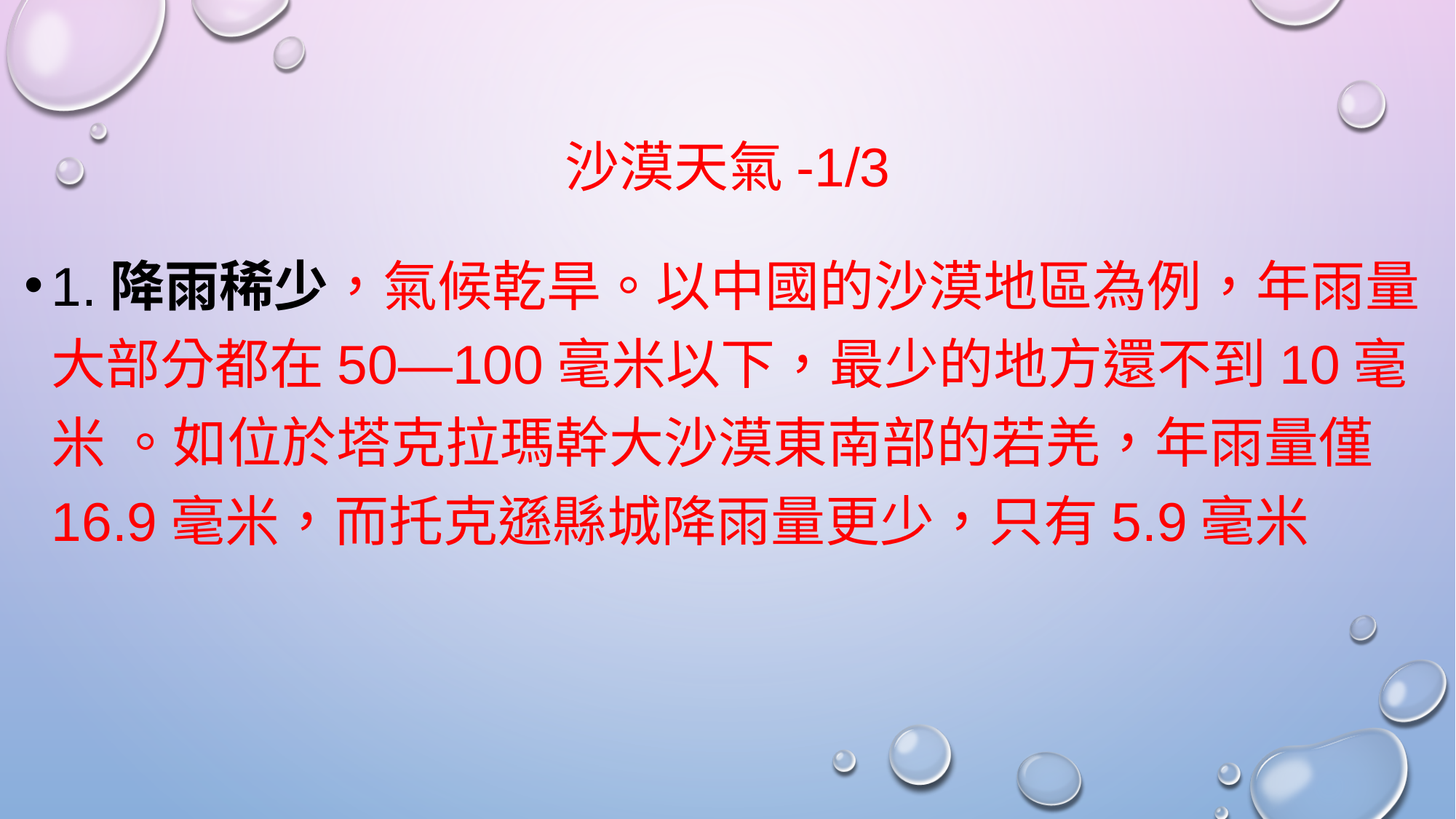

# 沙漠天氣-1/3
1.降雨稀少，氣候乾旱。以中國的沙漠地區為例，年雨量大部分都在50—100毫米以下，最少的地方還不到10毫米 。如位於塔克拉瑪幹大沙漠東南部的若羌，年雨量僅16.9毫米，而托克遜縣城降雨量更少，只有5.9毫米